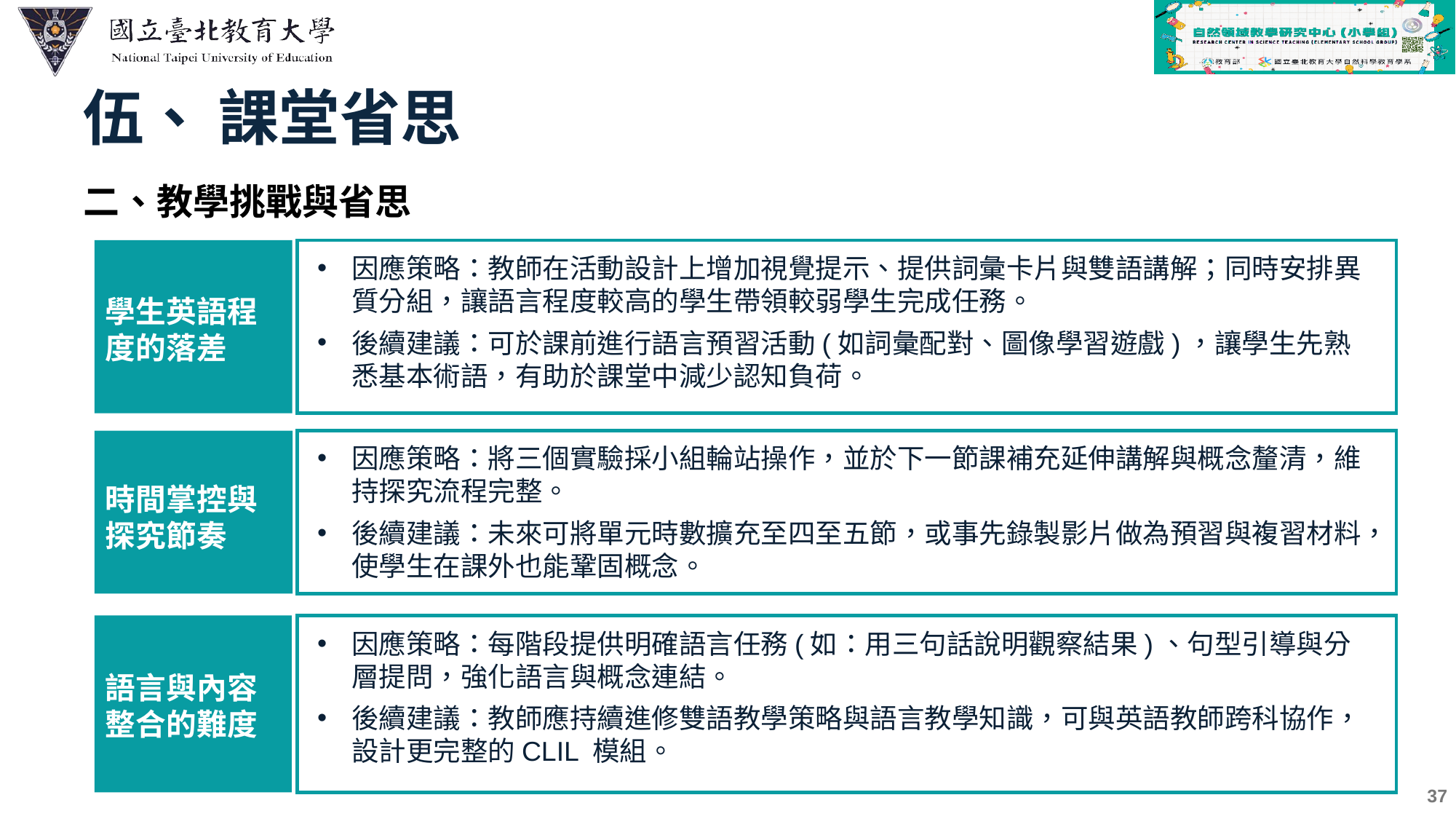

伍、 課堂省思
二、教學挑戰與省思

學生英語程度的落差
C
因應策略：教師在活動設計上增加視覺提示、提供詞彙卡片與雙語講解；同時安排異質分組，讓語言程度較高的學生帶領較弱學生完成任務。
後續建議：可於課前進行語言預習活動(如詞彙配對、圖像學習遊戲)，讓學生先熟悉基本術語，有助於課堂中減少認知負荷。

時間掌控與探究節奏
C
因應策略：將三個實驗採小組輪站操作，並於下一節課補充延伸講解與概念釐清，維持探究流程完整。
後續建議：未來可將單元時數擴充至四至五節，或事先錄製影片做為預習與複習材料，使學生在課外也能鞏固概念。

語言與內容整合的難度
C
因應策略：每階段提供明確語言任務(如：用三句話說明觀察結果)、句型引導與分層提問，強化語言與概念連結。
後續建議：教師應持續進修雙語教學策略與語言教學知識，可與英語教師跨科協作，設計更完整的CLIL 模組。
37